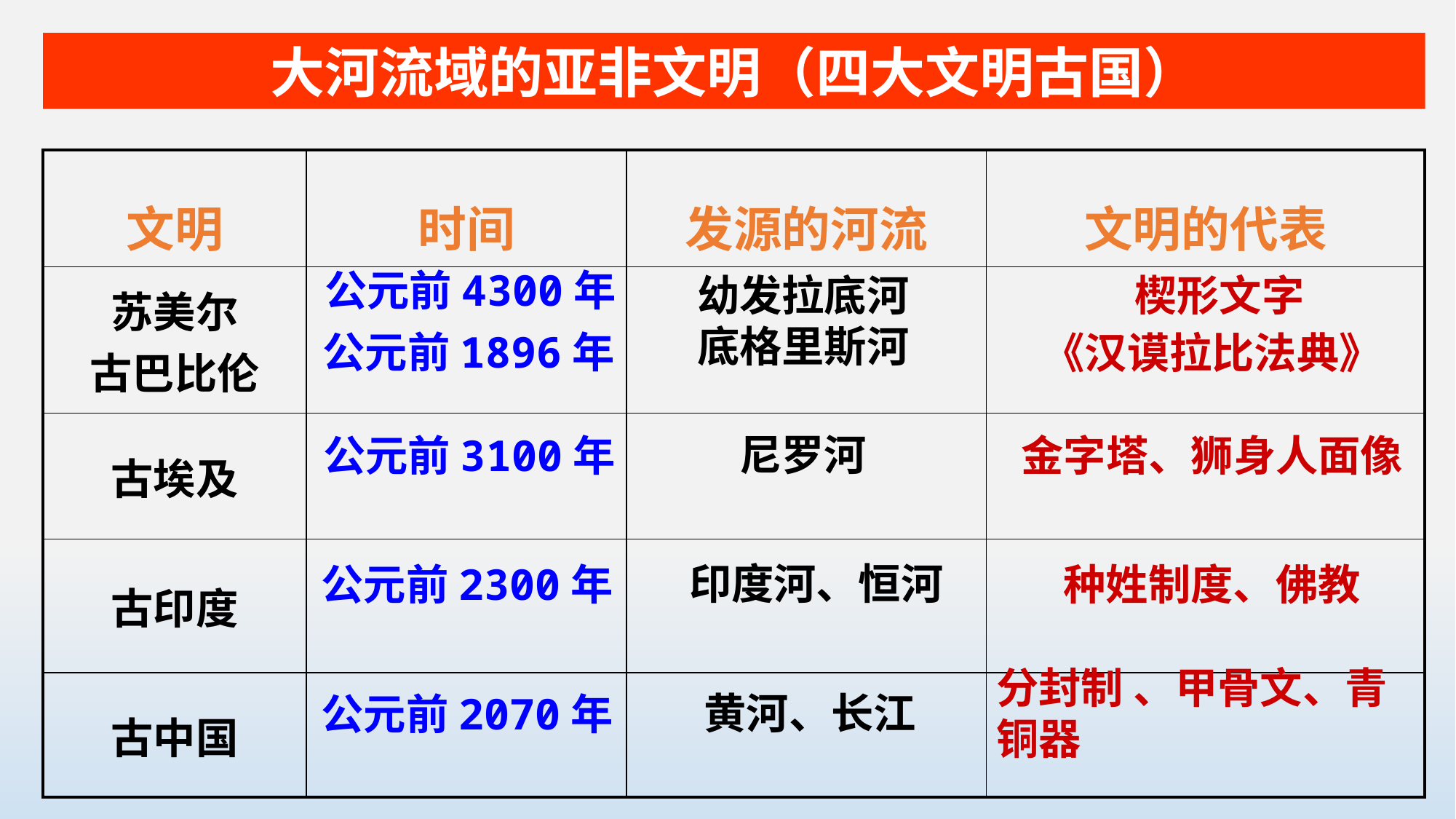

大河流域的亚非文明（四大文明古国）
| 文明 | 时间 | 发源的河流 | 文明的代表 |
| --- | --- | --- | --- |
| 苏美尔 古巴比伦 |  |  |  |
| 古埃及 |  |  |  |
| 古印度 |  |  |  |
| 古中国 |  |  |  |
公元前4300年
幼发拉底河
底格里斯河
楔形文字
公元前1896年
《汉谟拉比法典》
尼罗河
公元前3100年
金字塔、狮身人面像
印度河、恒河
公元前2300年
种姓制度、佛教
分封制 、甲骨文、青铜器
黄河、长江
公元前2070年